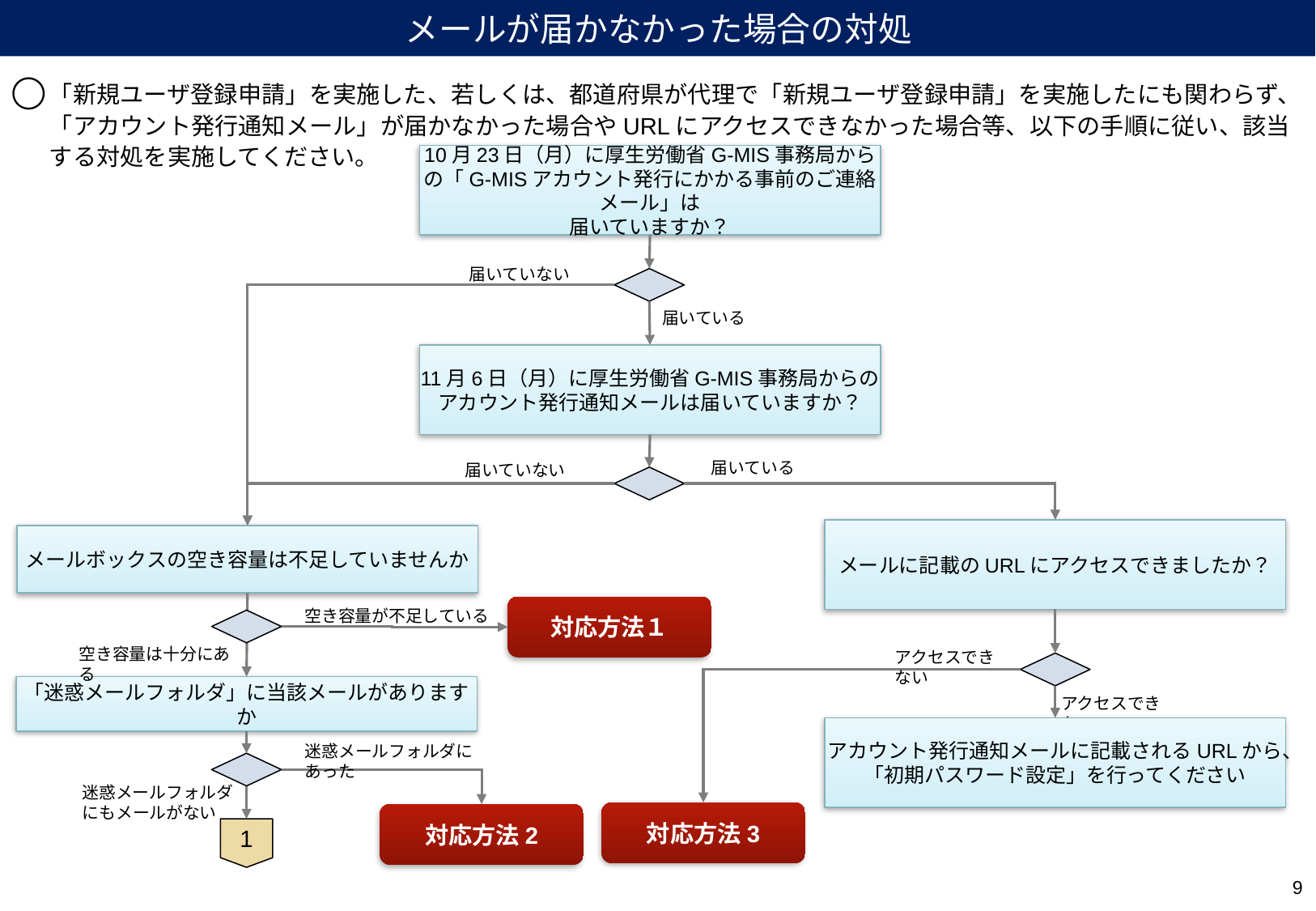

メールが届かなかった場合の対処
「新規ユーザ登録申請」を実施した、若しくは、都道府県が代理で「新規ユーザ登録申請」を実施したにも関わらず、「アカウント発行通知メール」が届かなかった場合やURLにアクセスできなかった場合等、以下の手順に従い、該当する対処を実施してください。
10月23日（月）に厚生労働省G-MIS事務局からの「G-MISアカウント発行にかかる事前のご連絡メール」は
届いていますか？
届いていない

届いている
11月6日（月）に厚生労働省G-MIS事務局からの
アカウント発行通知メールは届いていますか？
届いている
届いていない

メールに記載のURLにアクセスできましたか？
メールボックスの空き容量は不足していませんか
対応方法１
空き容量が不足している

空き容量は十分にある
アクセスできない

「迷惑メールフォルダ」に当該メールがありますか
アクセスできた
アカウント発行通知メールに記載されるURLから、「初期パスワード設定」を行ってください
迷惑メールフォルダにあった

迷惑メールフォルダにもメールがない
対応方法3
対応方法2
1
9